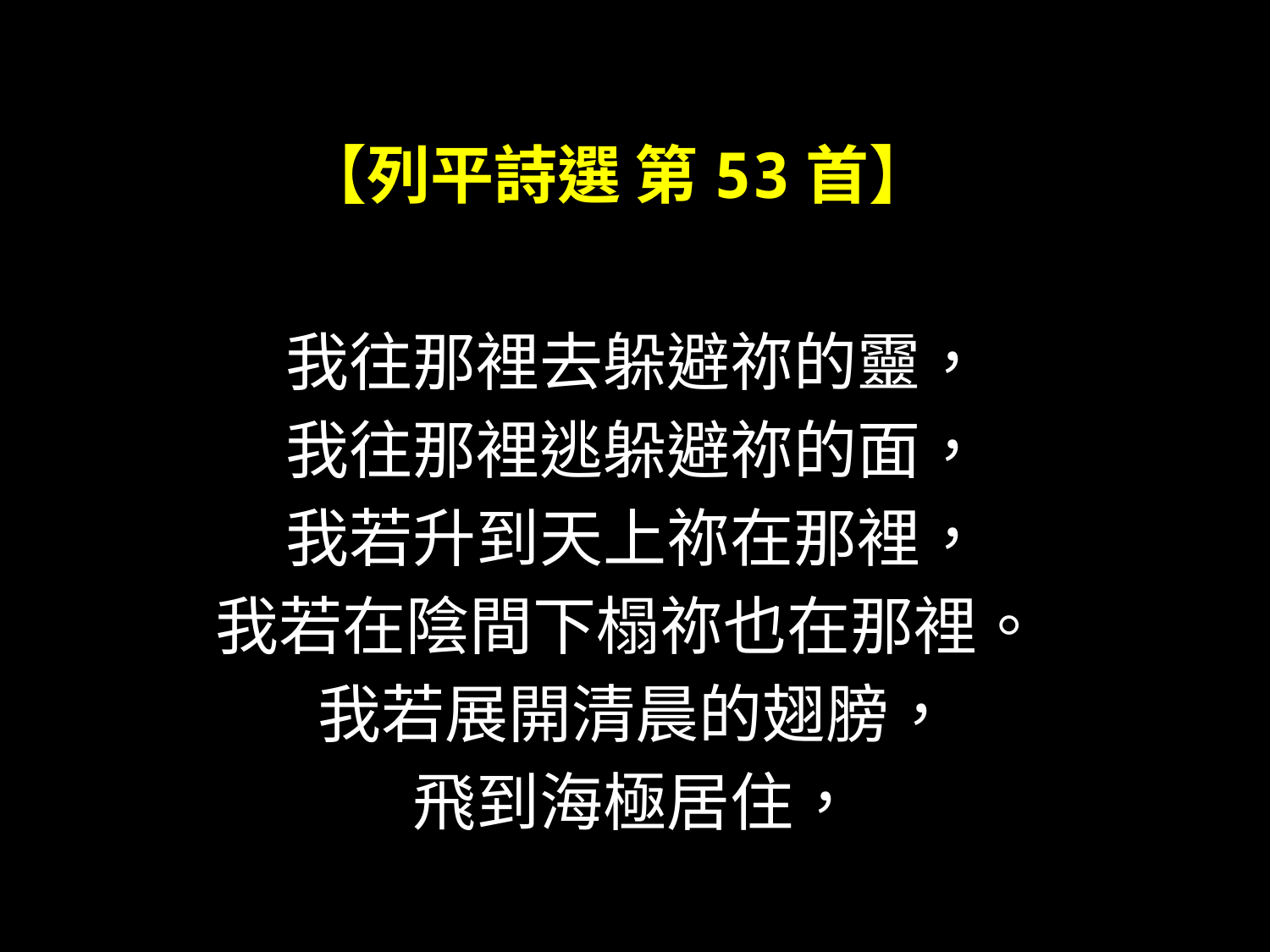

# 【列平詩選 第53首】
我往那裡去躲避祢的靈，
我往那裡逃躲避祢的面，
我若升到天上祢在那裡，
我若在陰間下榻祢也在那裡。
我若展開清晨的翅膀，
飛到海極居住，